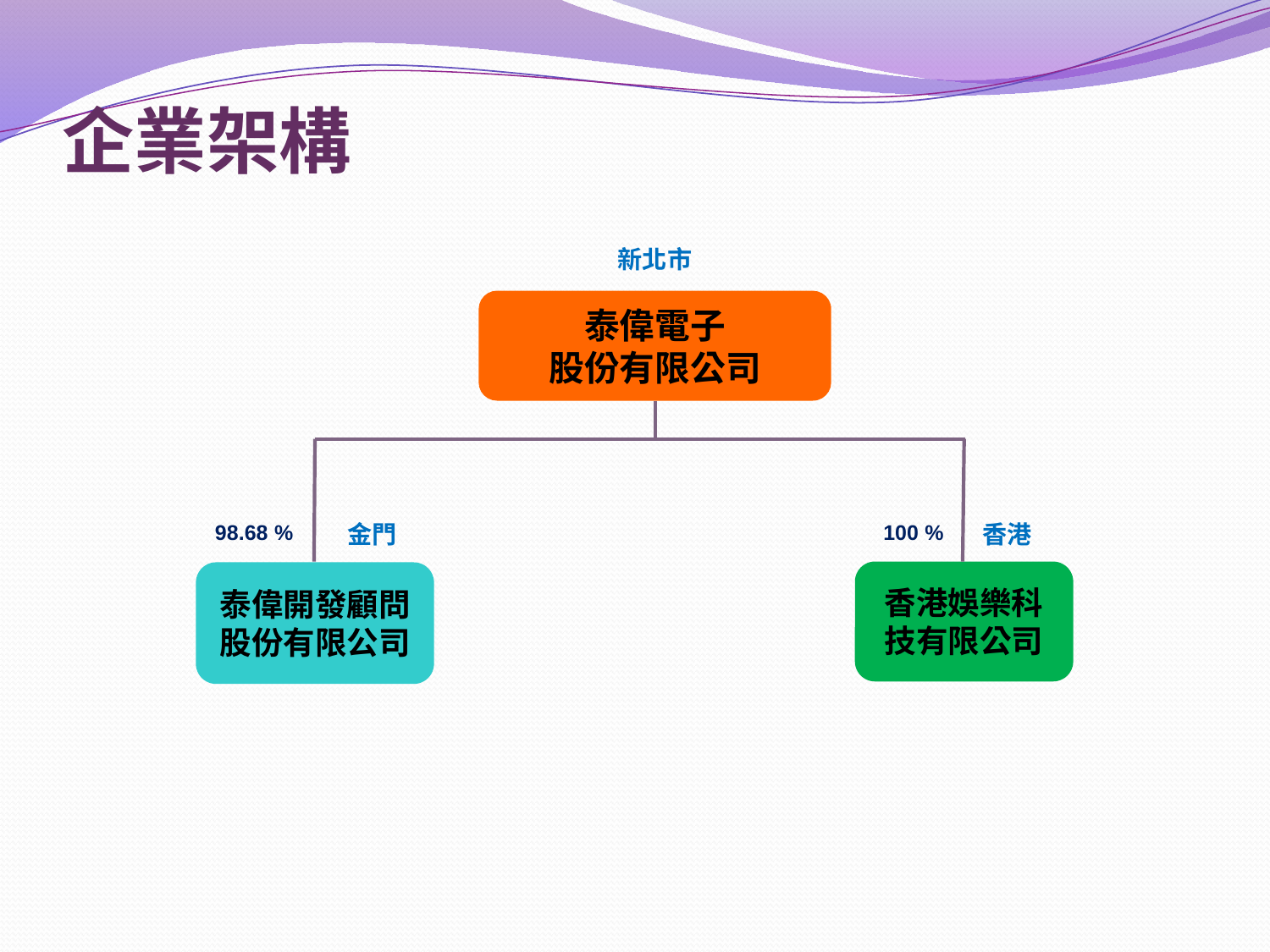

企業架構
新北市
泰偉電子
股份有限公司
100 %
香港
金門
98.68 %
香港娛樂科技有限公司
泰偉開發顧問
股份有限公司